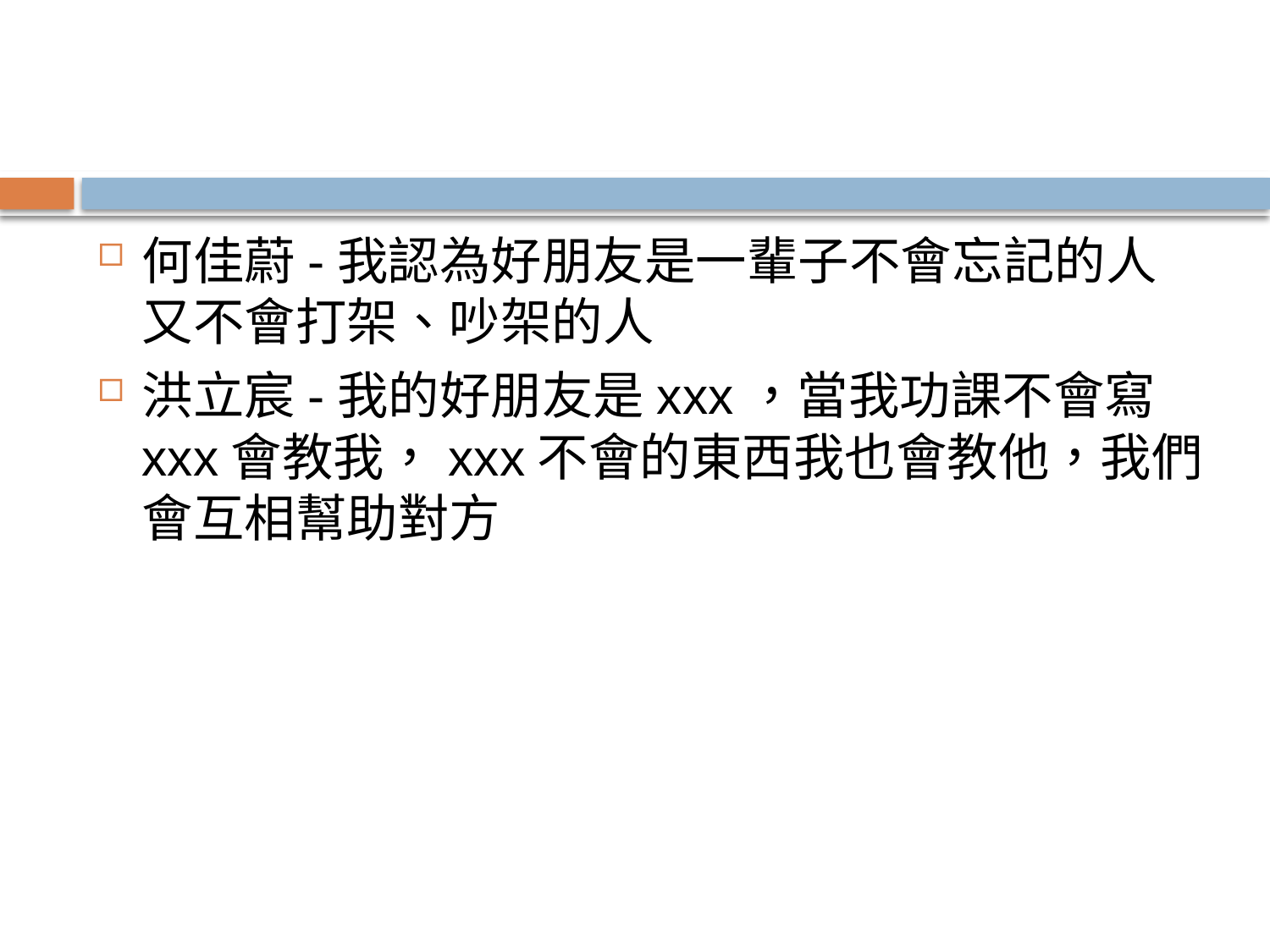

#
何佳蔚-我認為好朋友是一輩子不會忘記的人又不會打架、吵架的人
洪立宸-我的好朋友是xxx，當我功課不會寫xxx會教我，xxx不會的東西我也會教他，我們會互相幫助對方